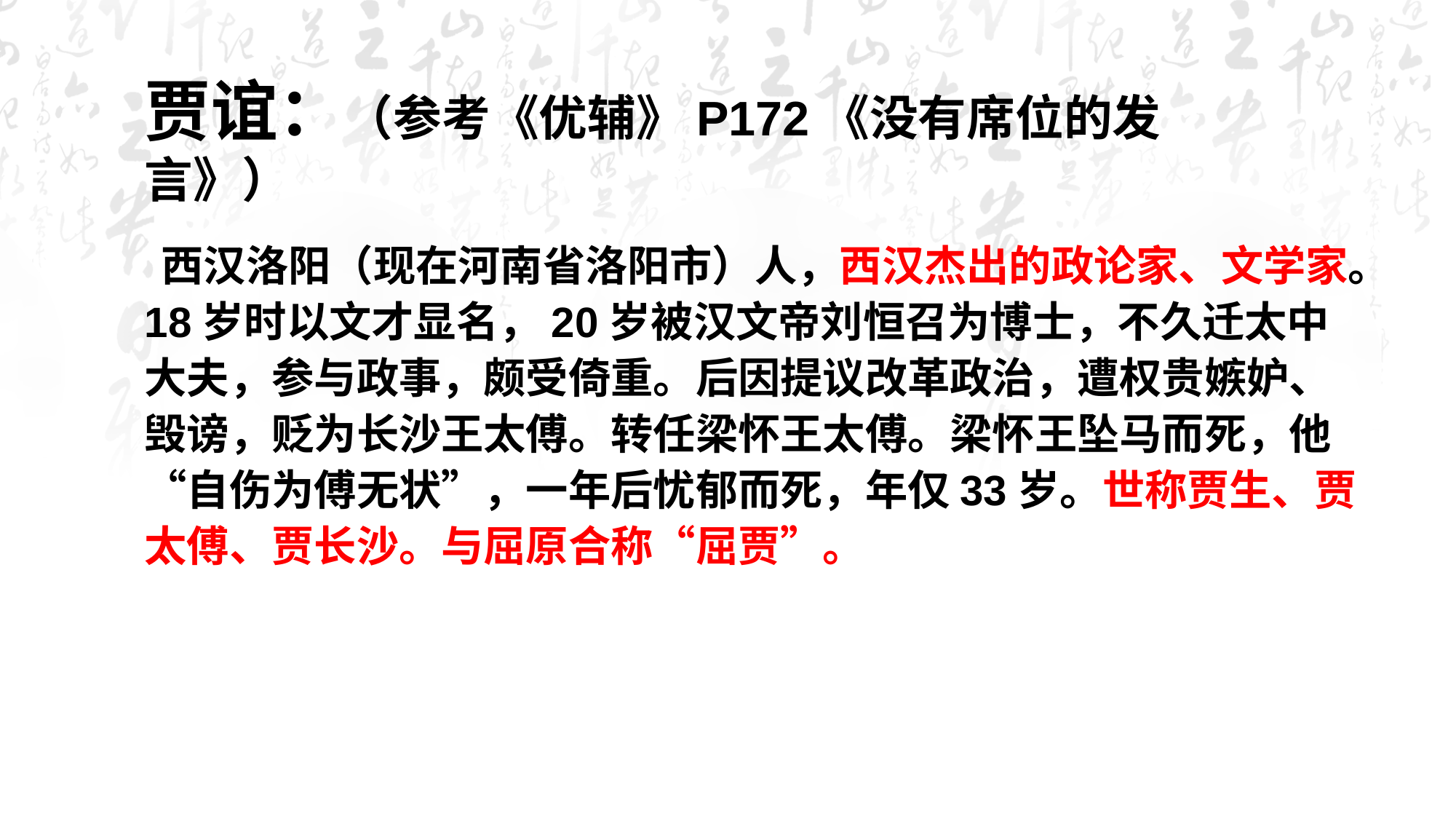

贾谊：（参考《优辅》P172《没有席位的发言》）
 西汉洛阳（现在河南省洛阳市）人，西汉杰出的政论家、文学家。18岁时以文才显名，20岁被汉文帝刘恒召为博士，不久迁太中大夫，参与政事，颇受倚重。后因提议改革政治，遭权贵嫉妒、毁谤，贬为长沙王太傅。转任梁怀王太傅。梁怀王坠马而死，他“自伤为傅无状”，一年后忧郁而死，年仅33岁。世称贾生、贾太傅、贾长沙。与屈原合称“屈贾”。